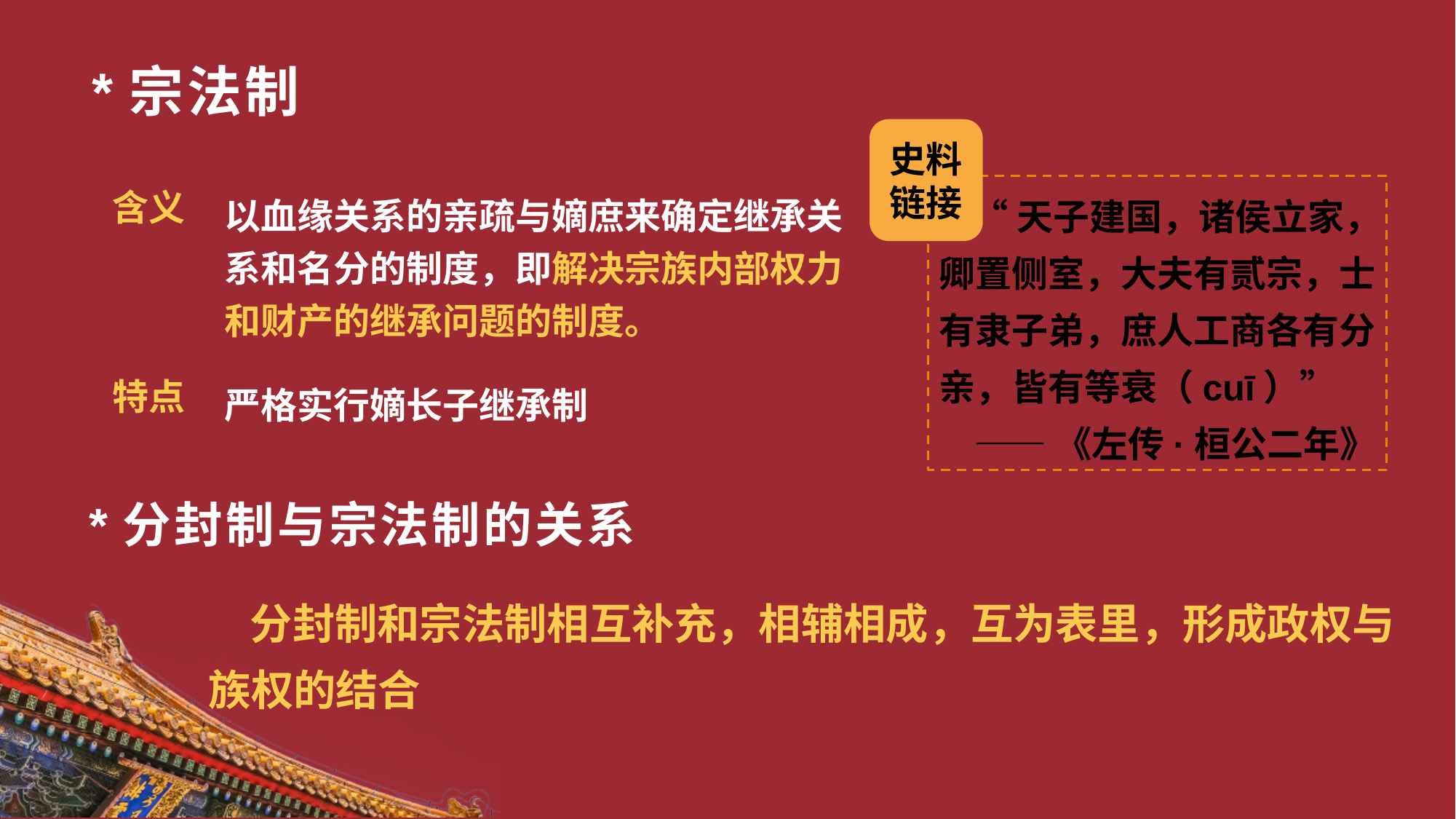

# *宗法制
史料链接
    “天子建国，诸侯立家，卿置侧室，大夫有贰宗，士有隶子弟，庶人工商各有分亲，皆有等衰（cuī）”
——《左传·桓公二年》
含义
以血缘关系的亲疏与嫡庶来确定继承关系和名分的制度，即解决宗族内部权力和财产的继承问题的制度。
特点
严格实行嫡长子继承制
*分封制与宗法制的关系
    分封制和宗法制相互补充，相辅相成，互为表里，形成政权与族权的结合